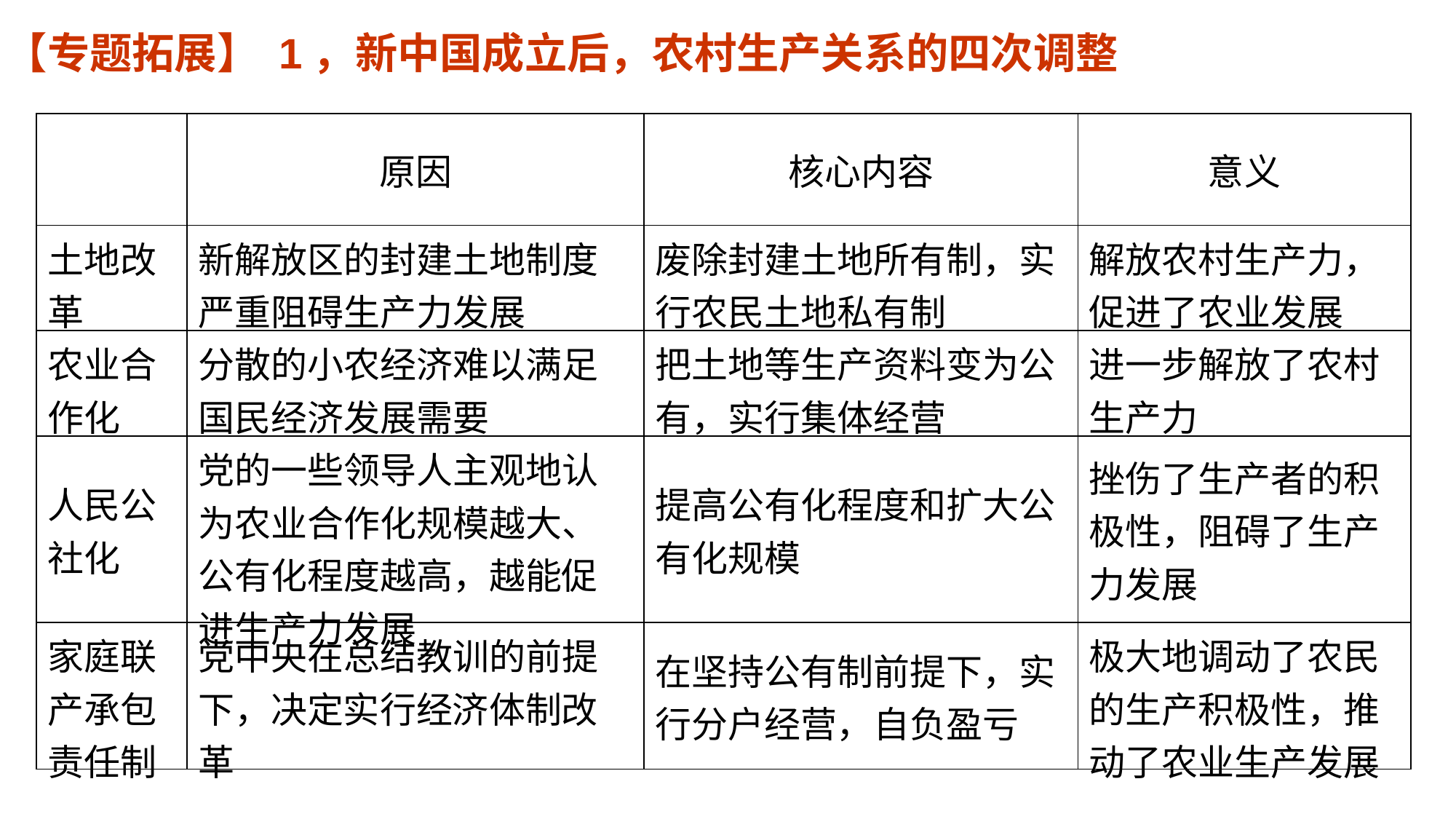

【专题拓展】 1，新中国成立后，农村生产关系的四次调整
|  | 原因 | 核心内容 | 意义 |
| --- | --- | --- | --- |
| 土地改革 | 新解放区的封建土地制度严重阻碍生产力发展 | 废除封建土地所有制，实行农民土地私有制 | 解放农村生产力，促进了农业发展 |
| 农业合作化 | 分散的小农经济难以满足国民经济发展需要 | 把土地等生产资料变为公有，实行集体经营 | 进一步解放了农村生产力 |
| 人民公社化 | 党的一些领导人主观地认为农业合作化规模越大、公有化程度越高，越能促进生产力发展 | 提高公有化程度和扩大公有化规模 | 挫伤了生产者的积极性，阻碍了生产力发展 |
| 家庭联产承包 责任制 | 党中央在总结教训的前提下，决定实行经济体制改革 | 在坚持公有制前提下，实行分户经营，自负盈亏 | 极大地调动了农民的生产积极性，推动了农业生产发展 |